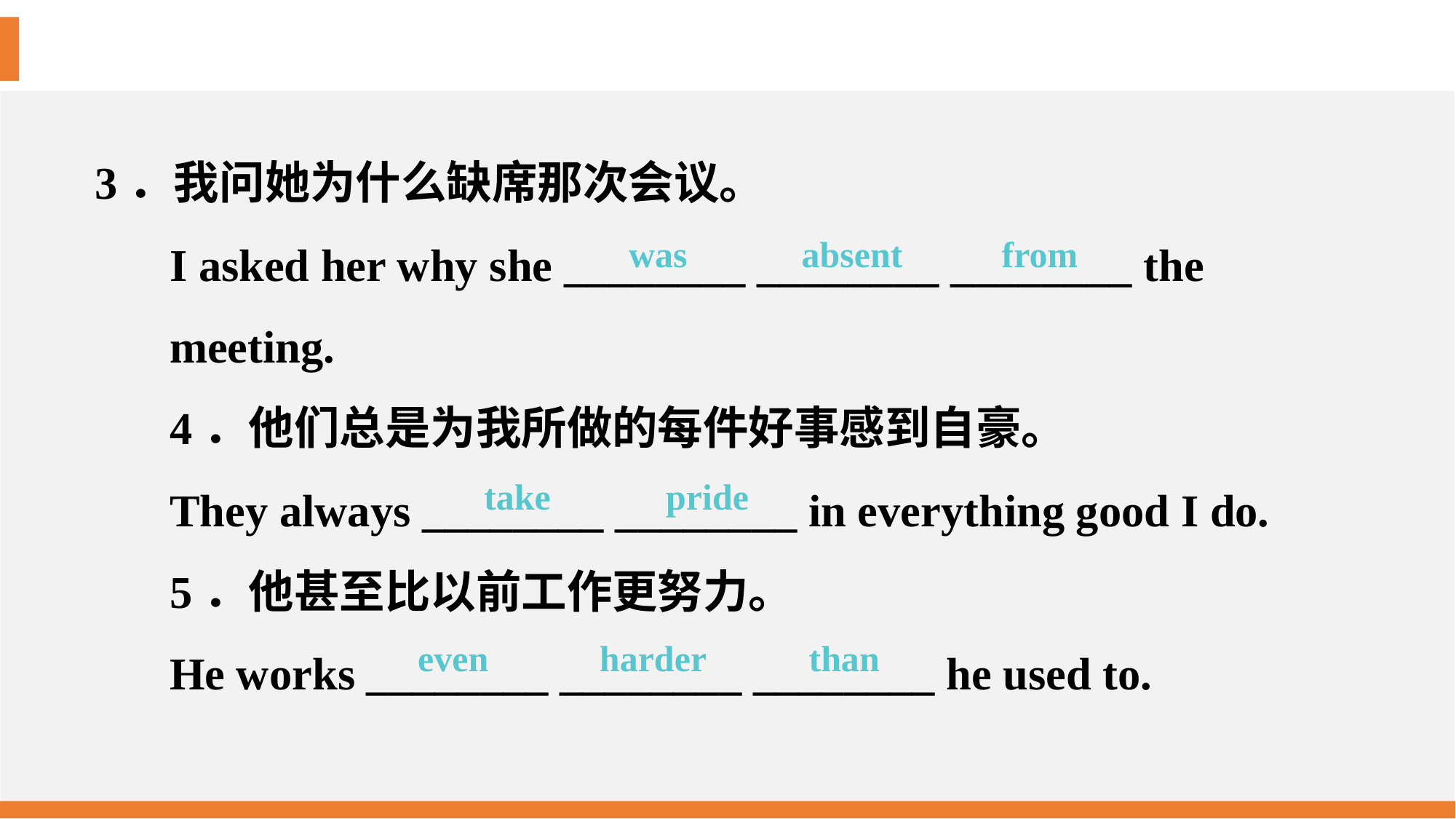

3．我问她为什么缺席那次会议。
I asked her why she ________ ________ ________ the
meeting.
4．他们总是为我所做的每件好事感到自豪。
They always ________ ________ in everything good I do.
5．他甚至比以前工作更努力。
He works ________ ________ ________ he used to.
was 	       absent	     from
take 	        pride
even 	        harder 	       than